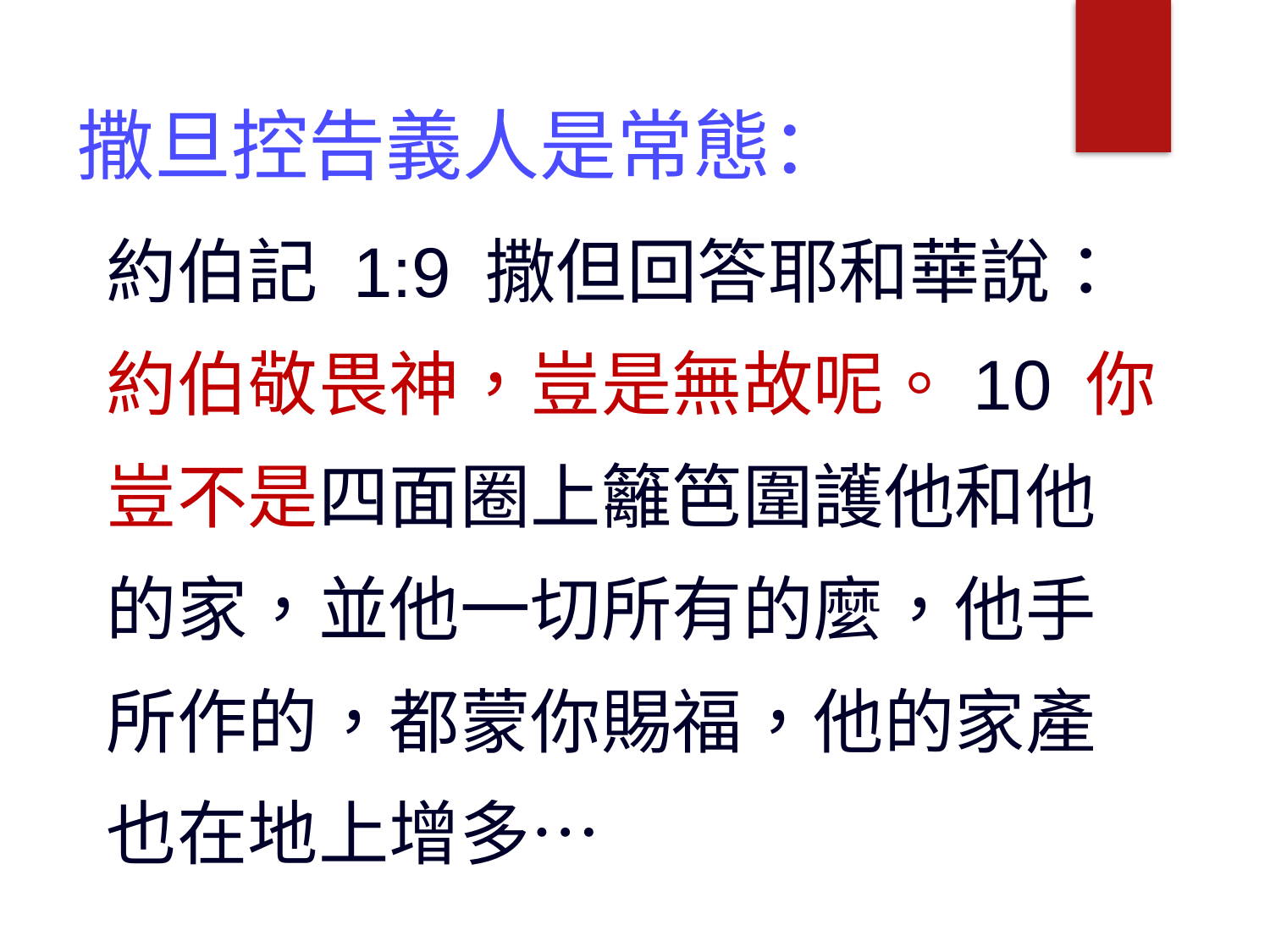

撒旦控告義人是常態：
約伯記 1:9 撒但回答耶和華說：約伯敬畏神，豈是無故呢。10 你豈不是四面圈上籬笆圍護他和他的家，並他一切所有的麼，他手所作的，都蒙你賜福，他的家產也在地上增多…